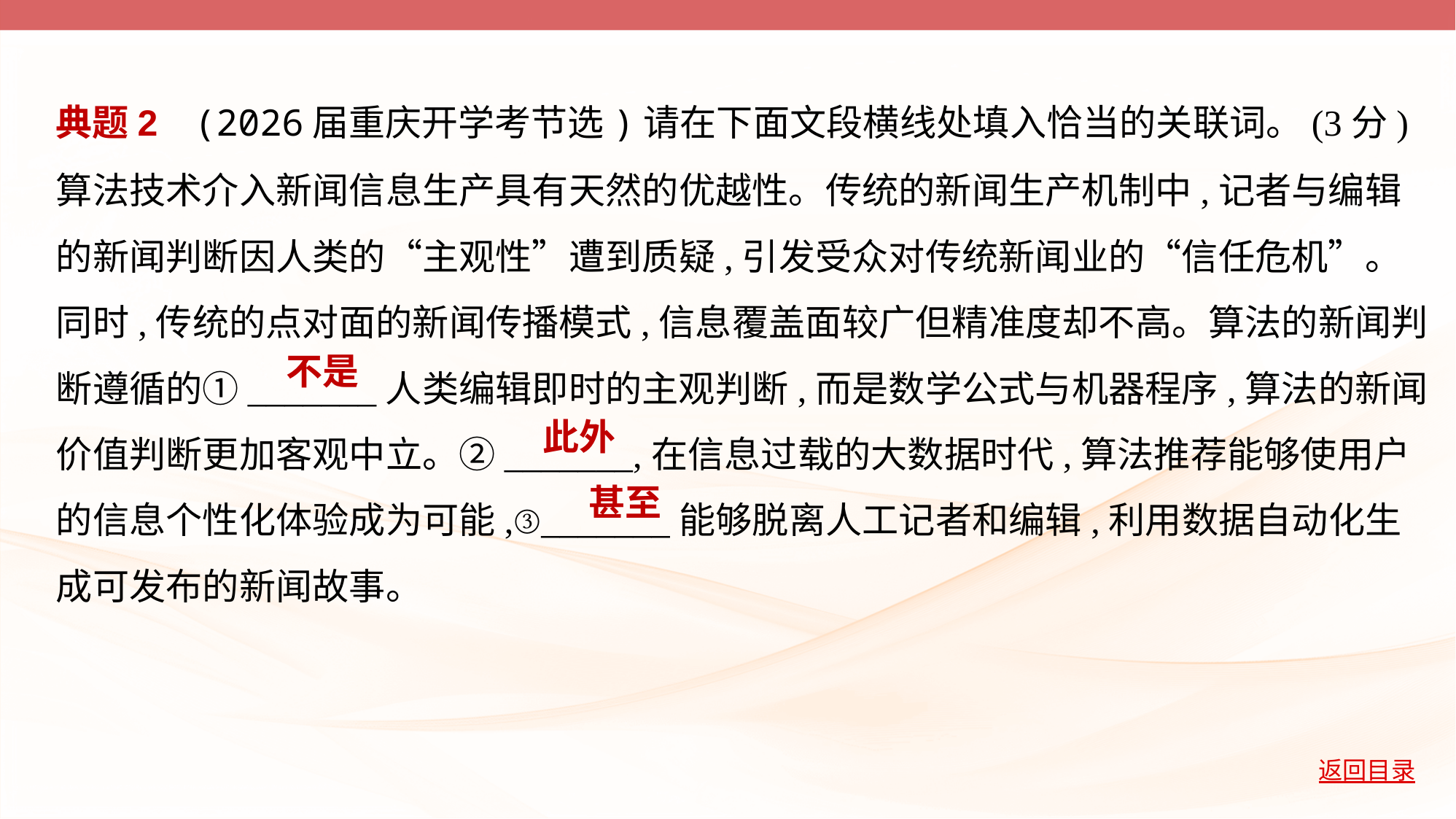

典题2    (2026届重庆开学考节选)请在下面文段横线处填入恰当的关联词。(3分)
算法技术介入新闻信息生产具有天然的优越性。传统的新闻生产机制中,记者与编辑
的新闻判断因人类的“主观性”遭到质疑,引发受众对传统新闻业的“信任危机”。
同时,传统的点对面的新闻传播模式,信息覆盖面较广但精准度却不高。算法的新闻判
断遵循的①_______人类编辑即时的主观判断,而是数学公式与机器程序,算法的新闻
价值判断更加客观中立。②_______,在信息过载的大数据时代,算法推荐能够使用户
的信息个性化体验成为可能,③_______能够脱离人工记者和编辑,利用数据自动化生
成可发布的新闻故事。
　不是
　此外
　甚至